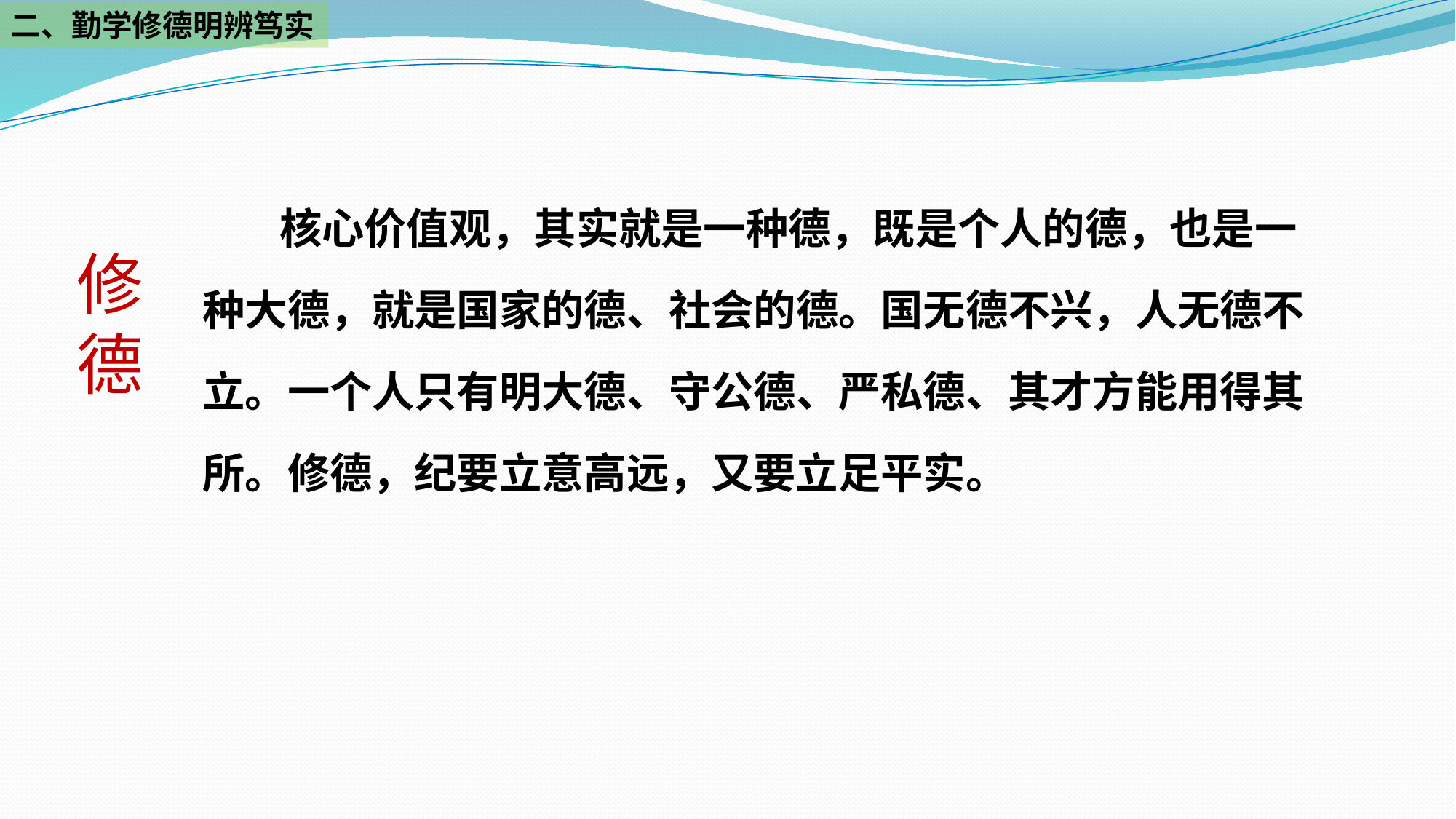

二、勤学修德明辨笃实
        核心价值观，其实就是一种德，既是个人的德，也是一种大德，就是国家的德、社会的德。国无德不兴，人无德不立。一个人只有明大德、守公德、严私德、其才方能用得其所。修德，纪要立意高远，又要立足平实。

修
德